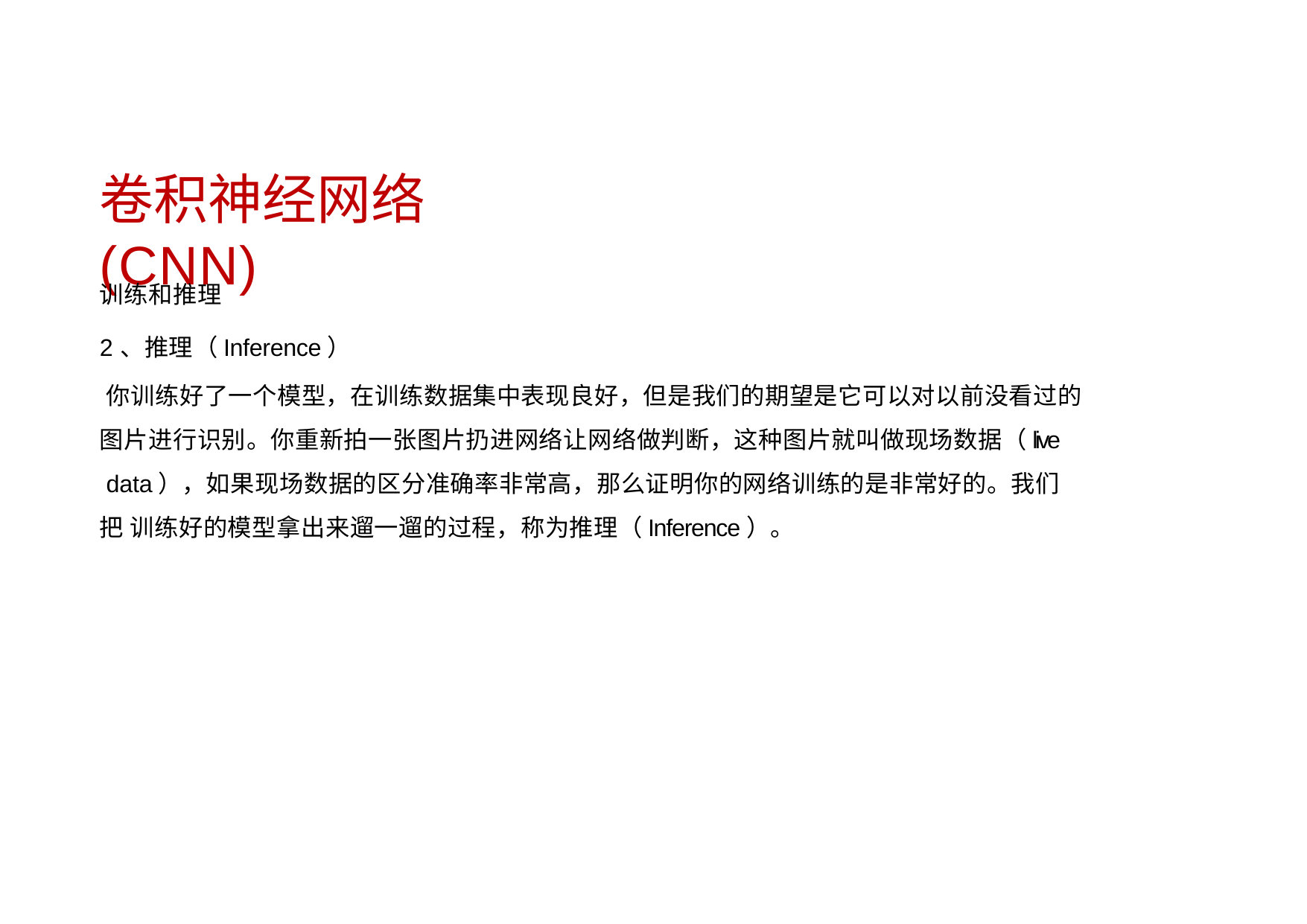

# 卷积神经网络(CNN)
训练和推理
2、推理（Inference）
你训练好了一个模型，在训练数据集中表现良好，但是我们的期望是它可以对以前没看过的 图片进行识别。你重新拍一张图片扔进网络让网络做判断，这种图片就叫做现场数据（live
data），如果现场数据的区分准确率非常高，那么证明你的网络训练的是非常好的。我们把 训练好的模型拿出来遛一遛的过程，称为推理（Inference）。